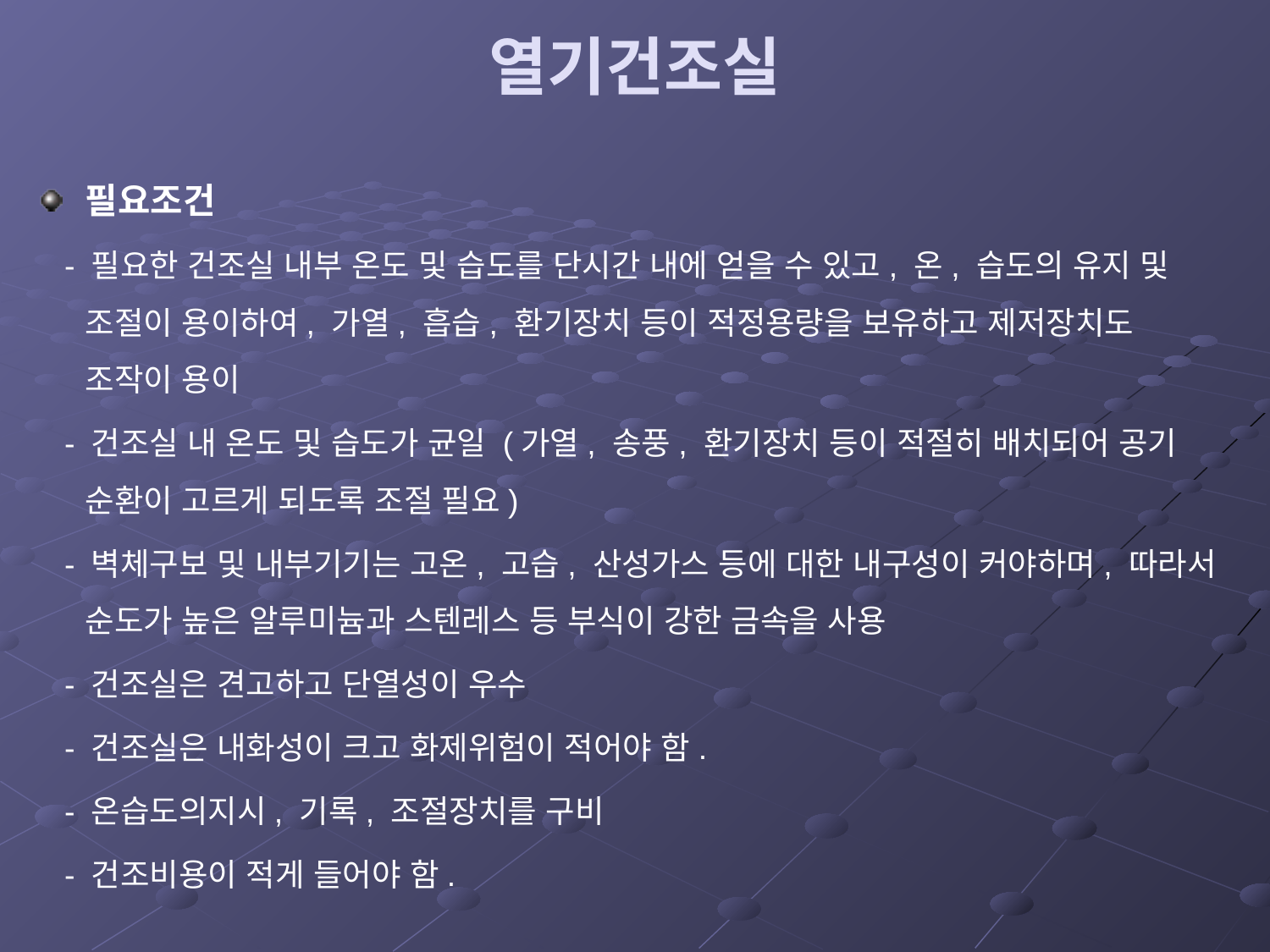

# 열기건조실
필요조건
   - 필요한 건조실 내부 온도 및 습도를 단시간 내에 얻을 수 있고, 온, 습도의 유지 및 조절이 용이하여, 가열, 흡습, 환기장치 등이 적정용량을 보유하고 제저장치도 조작이 용이
   - 건조실 내 온도 및 습도가 균일 (가열, 송풍, 환기장치 등이 적절히 배치되어 공기 순환이 고르게 되도록 조절 필요)
   - 벽체구보 및 내부기기는 고온, 고습, 산성가스 등에 대한 내구성이 커야하며, 따라서 순도가 높은 알루미늄과 스텐레스 등 부식이 강한 금속을 사용
   - 건조실은 견고하고 단열성이 우수
   - 건조실은 내화성이 크고 화제위험이 적어야 함.
   - 온습도의지시, 기록, 조절장치를 구비
   - 건조비용이 적게 들어야 함.